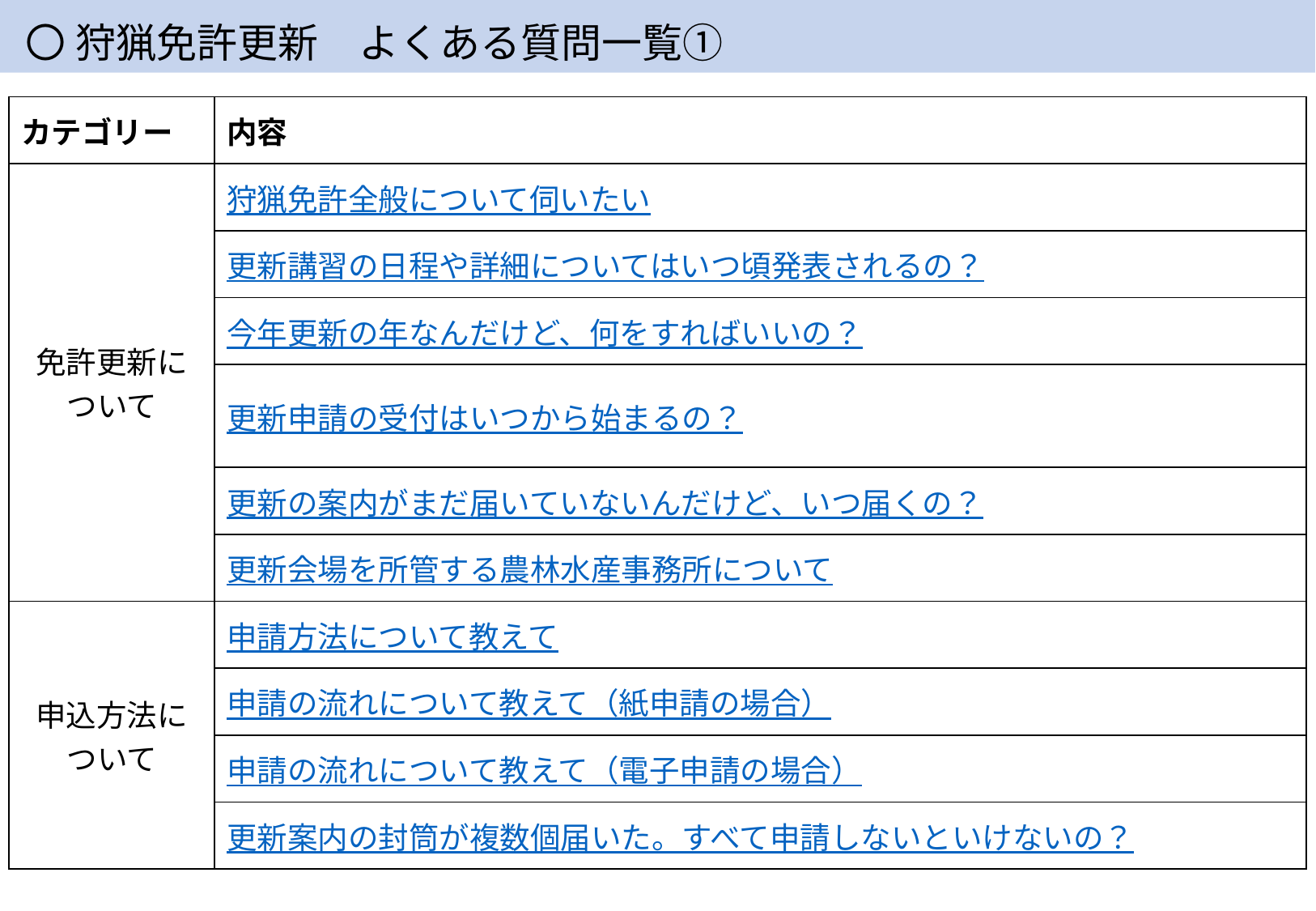

〇 狩猟免許更新　よくある質問一覧①
| カテゴリー | 内容 |
| --- | --- |
| 免許更新に ついて | 狩猟免許全般について伺いたい |
|  | 更新講習の日程や詳細についてはいつ頃発表されるの？ |
|  | 今年更新の年なんだけど、何をすればいいの？ |
|  | 更新申請の受付はいつから始まるの？ |
|  | 更新の案内がまだ届いていないんだけど、いつ届くの？ |
|  | 更新会場を所管する農林水産事務所について |
| 申込方法に ついて | 申請方法について教えて |
|  | 申請の流れについて教えて（紙申請の場合） |
| 申請書関係 | 申請の流れについて教えて（電子申請の場合） |
|  | 更新案内の封筒が複数個届いた。すべて申請しないといけないの？ |